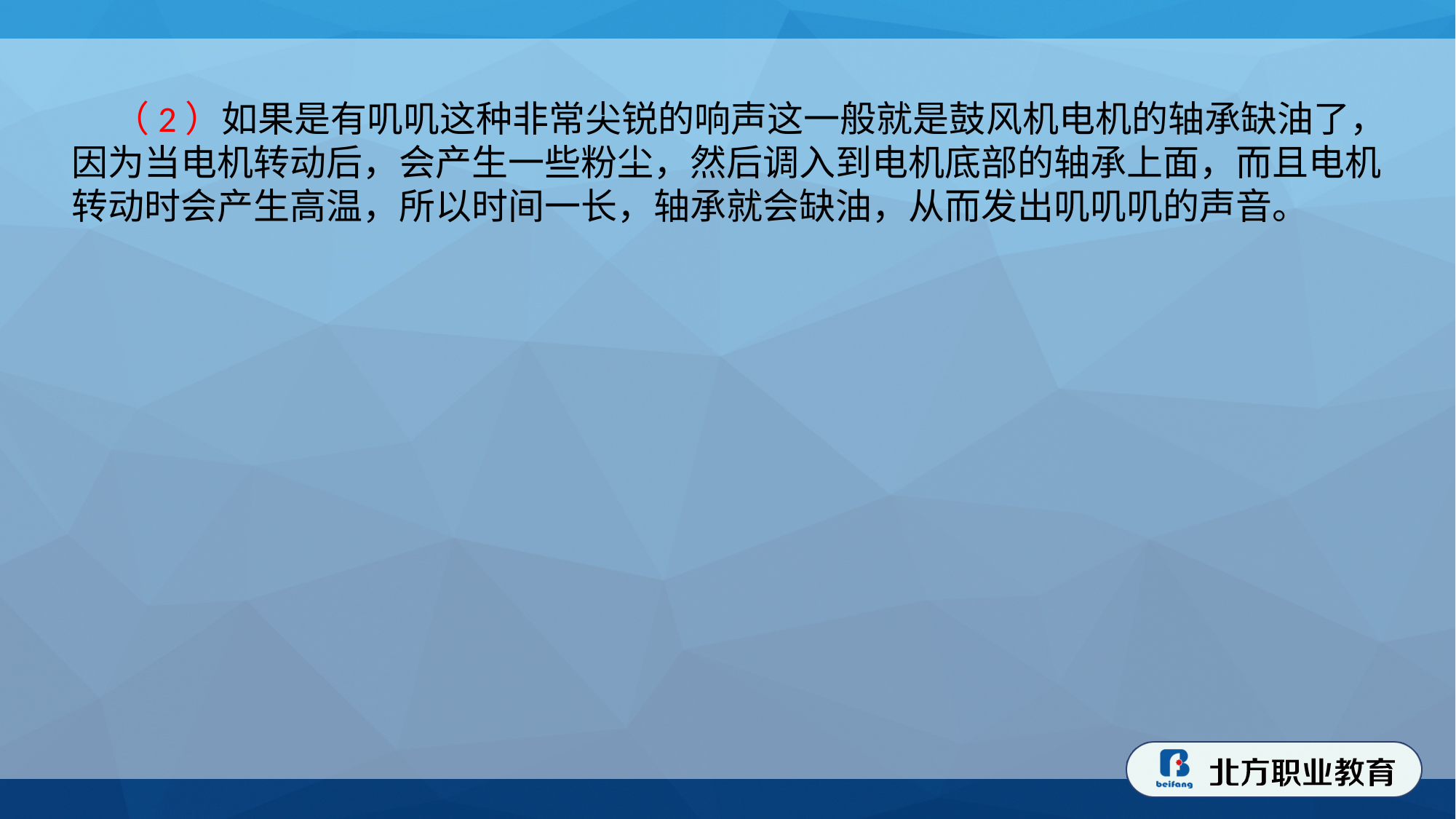

（2）如果是有叽叽这种非常尖锐的响声这一般就是鼓风机电机的轴承缺油了，因为当电机转动后，会产生一些粉尘，然后调入到电机底部的轴承上面，而且电机转动时会产生高温，所以时间一长，轴承就会缺油，从而发出叽叽叽的声音。